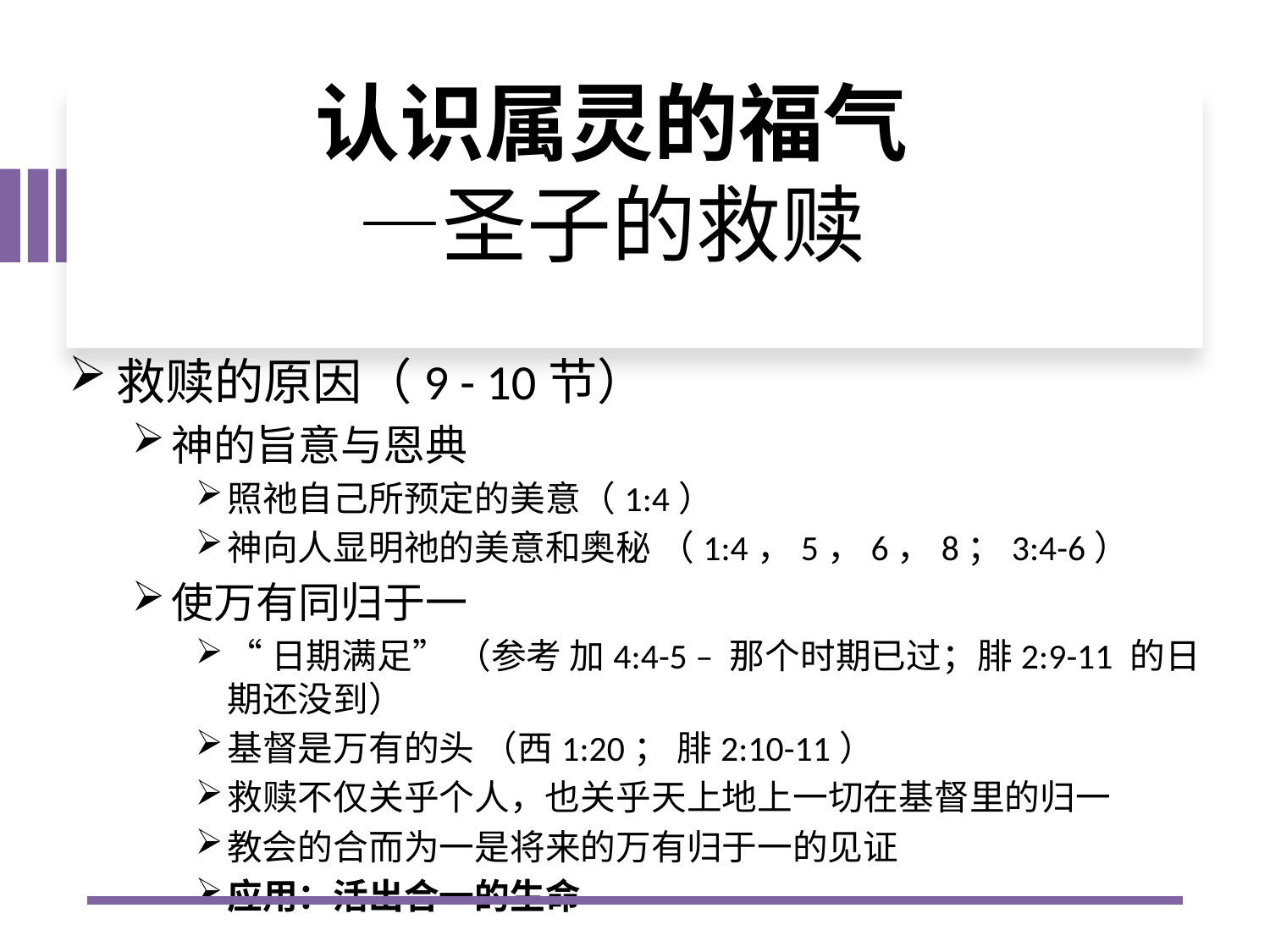

# 认识属灵的福气 —圣子的救赎

救赎的原因（9 - 10节）
神的旨意与恩典
照祂自己所预定的美意（1:4）
神向人显明祂的美意和奥秘 （1:4，5，6，8；3:4-6）
使万有同归于一
“日期满足” （参考 加4:4-5 – 那个时期已过；腓2:9-11 的日期还没到）
基督是万有的头 （西1:20； 腓2:10-11）
救赎不仅关乎个人，也关乎天上地上一切在基督里的归一
教会的合而为一是将来的万有归于一的见证
应用：活出合一的生命